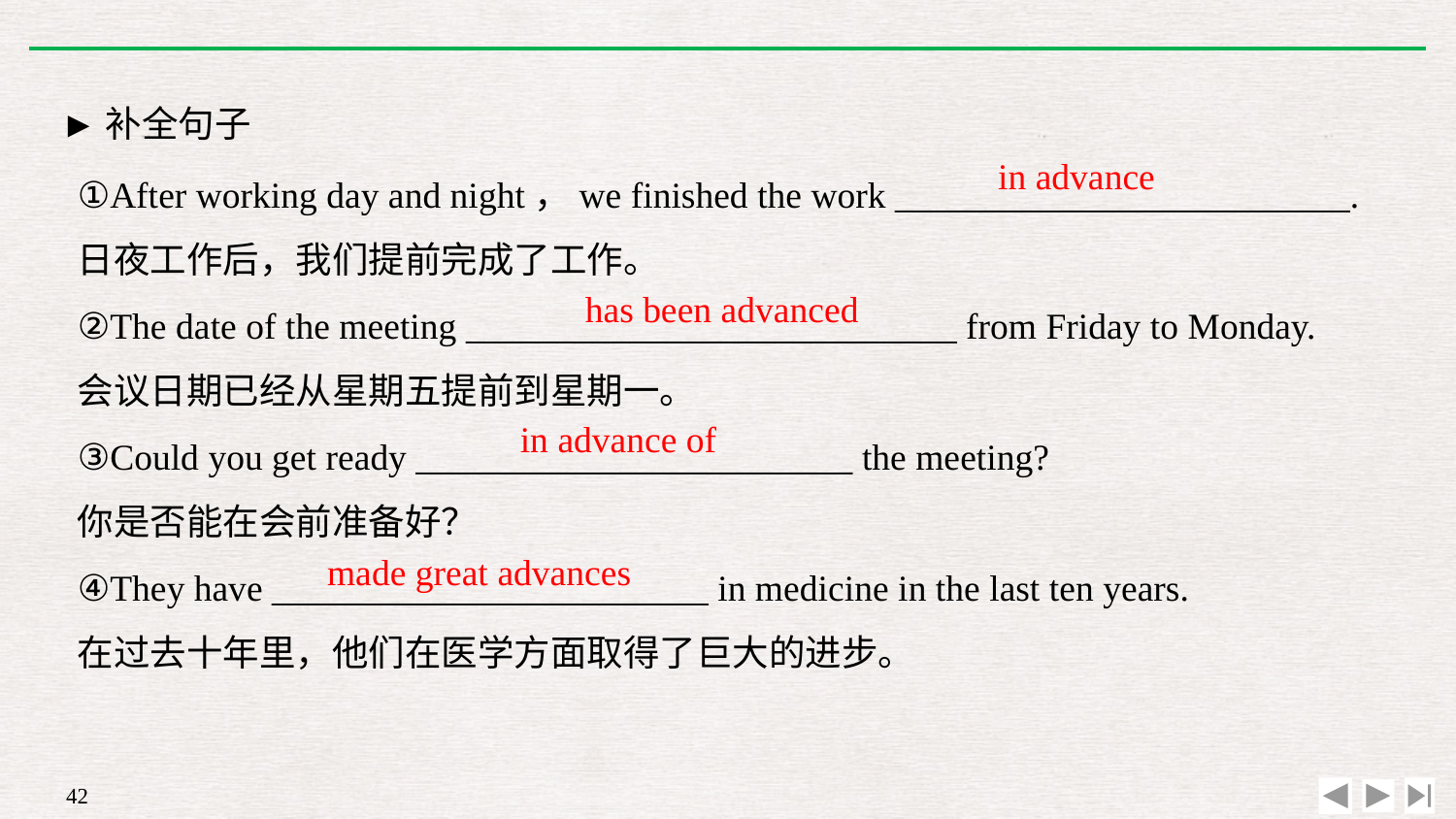

►补全句子
①After working day and night，we finished the work _________________________.
日夜工作后，我们提前完成了工作。
②The date of the meeting ___________________________ from Friday to Monday.
会议日期已经从星期五提前到星期一。
③Could you get ready ________________________ the meeting?
你是否能在会前准备好？
④They have ________________________ in medicine in the last ten years.
在过去十年里，他们在医学方面取得了巨大的进步。
in advance
has been advanced
in advance of
made great advances